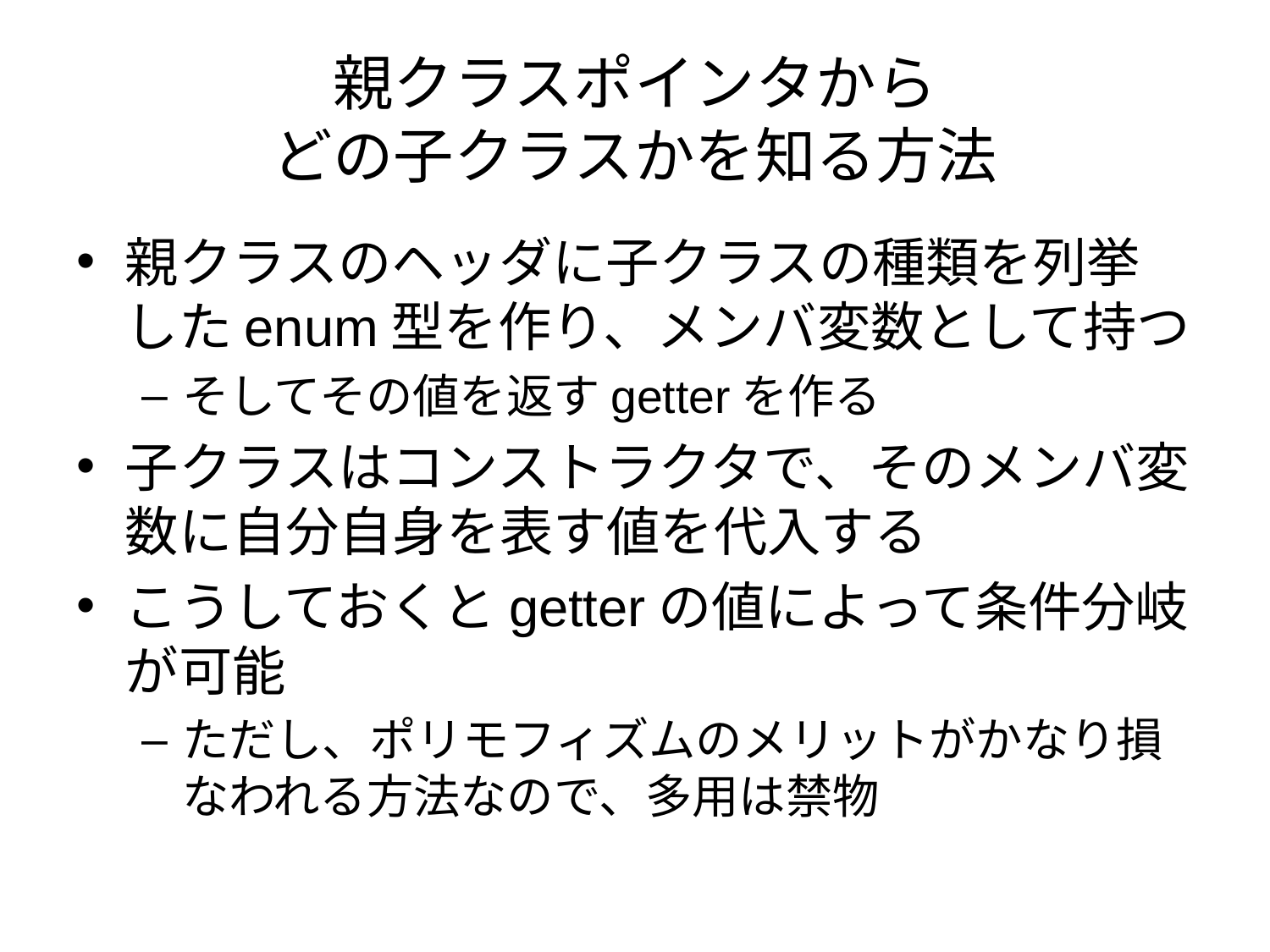

# 親クラスポインタから どの子クラスかを知る方法
親クラスのヘッダに子クラスの種類を列挙したenum型を作り、メンバ変数として持つ
そしてその値を返すgetterを作る
子クラスはコンストラクタで、そのメンバ変数に自分自身を表す値を代入する
こうしておくとgetterの値によって条件分岐が可能
ただし、ポリモフィズムのメリットがかなり損なわれる方法なので、多用は禁物